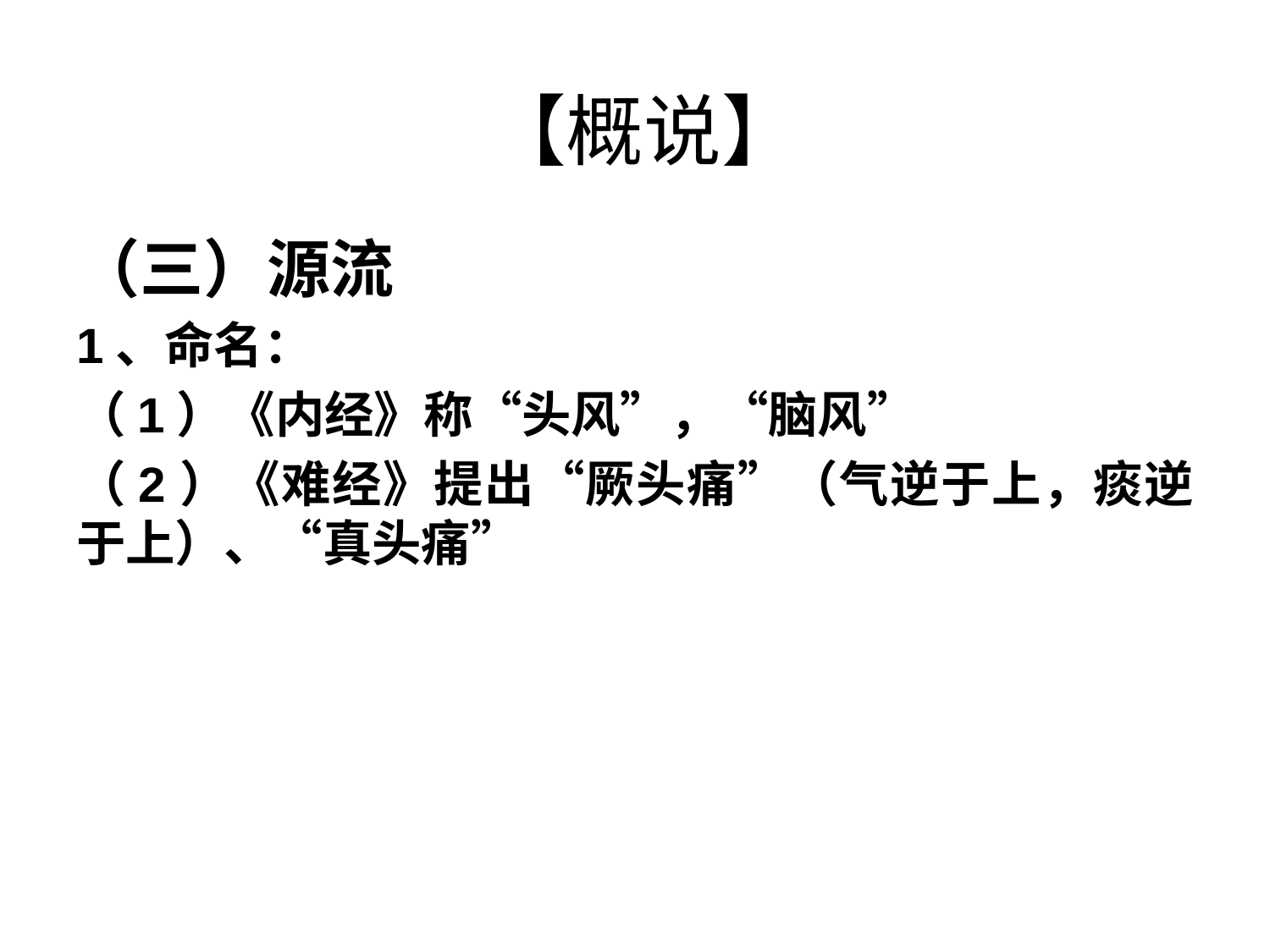

# 【概说】
（三）源流
1、命名：
（1）《内经》称“头风”，“脑风”
（2）《难经》提出“厥头痛”（气逆于上，痰逆于上）、“真头痛”